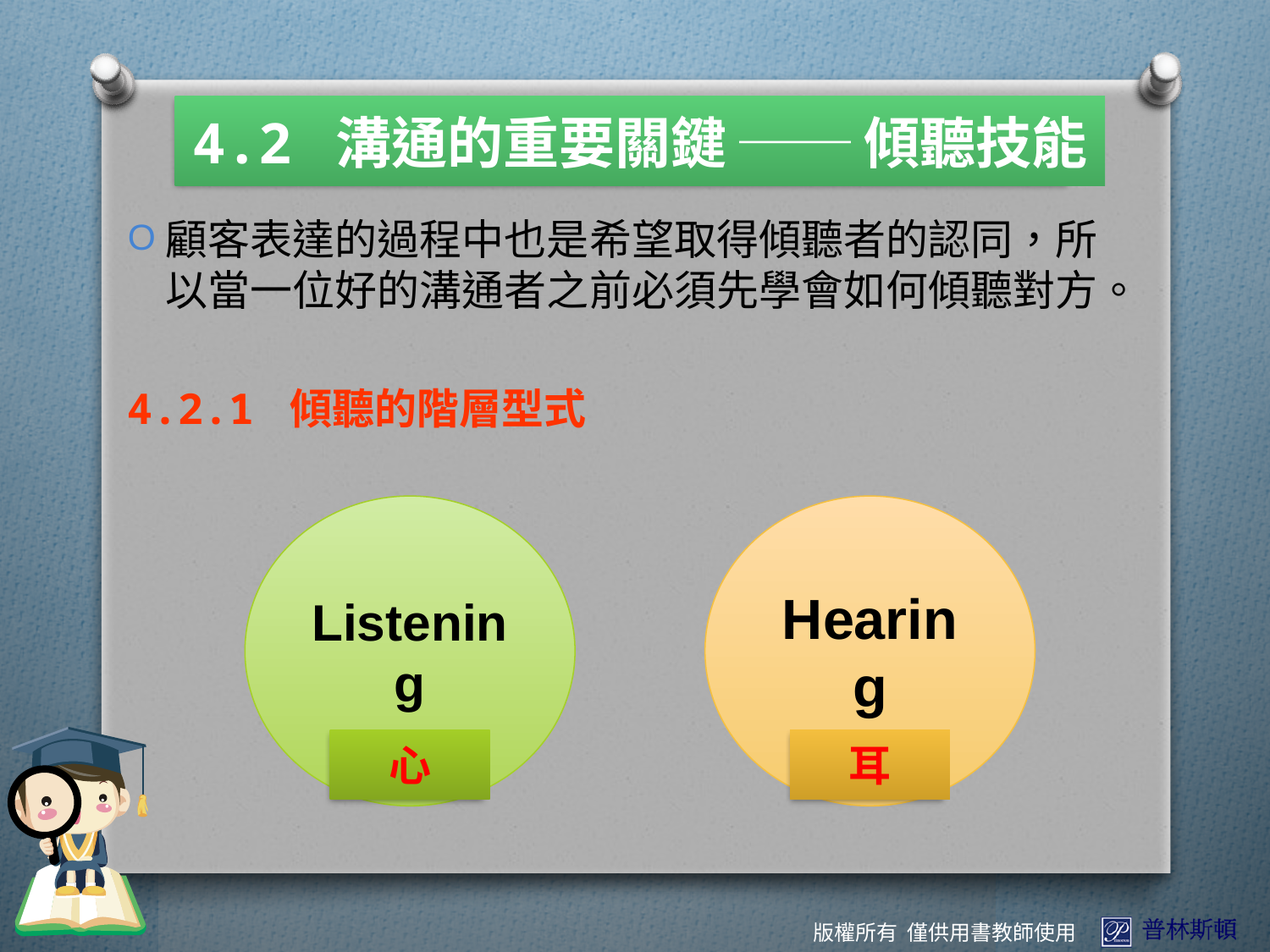

4.2 溝通的重要關鍵 ── 傾聽技能
顧客表達的過程中也是希望取得傾聽者的認同，所以當一位好的溝通者之前必須先學會如何傾聽對方。

4.2.1 傾聽的階層型式
Listening
Hearing
心
耳